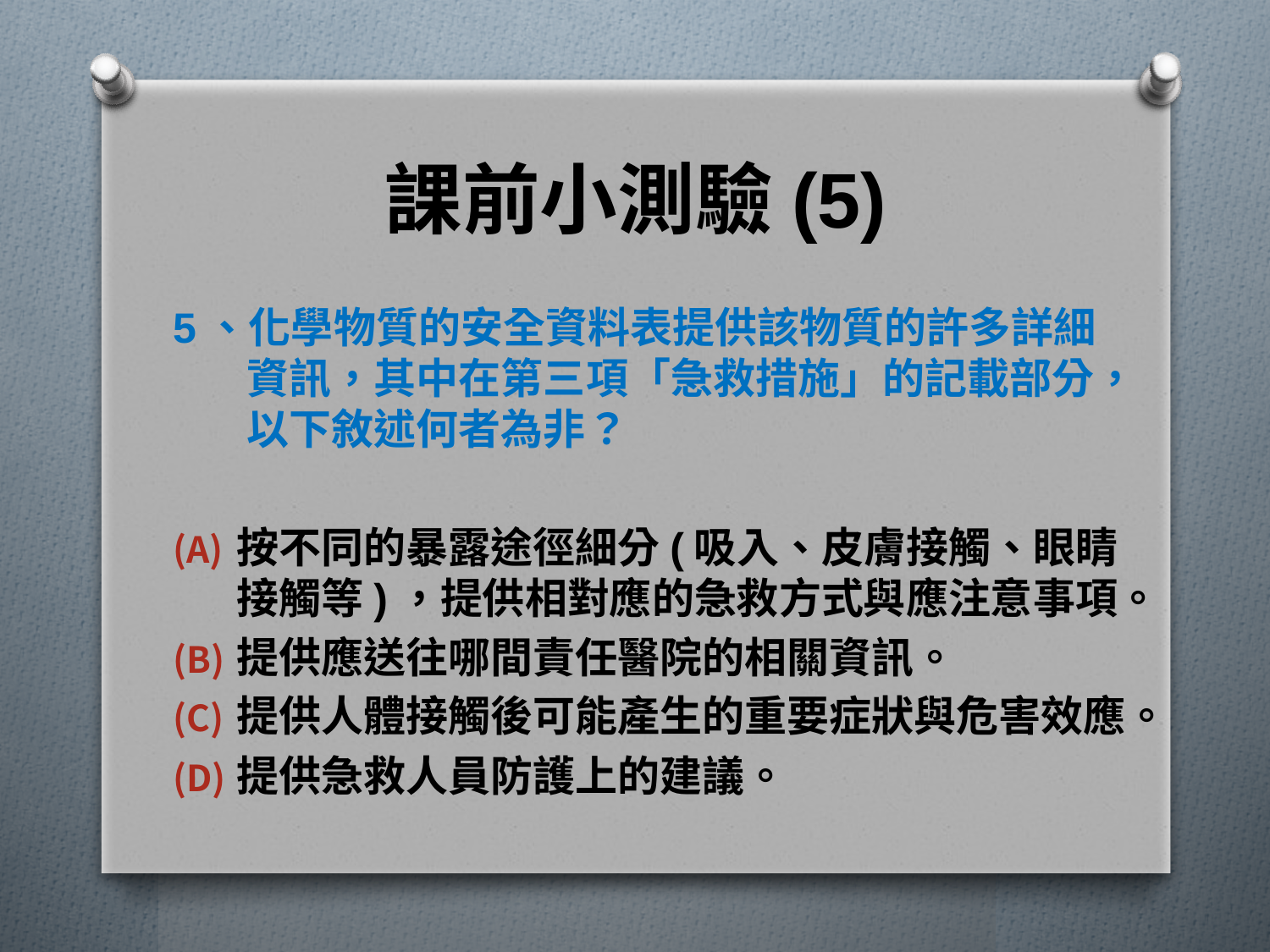

# 課前小測驗(5)
5、化學物質的安全資料表提供該物質的許多詳細資訊，其中在第三項「急救措施」的記載部分，以下敘述何者為非？

按不同的暴露途徑細分(吸入、皮膚接觸、眼睛接觸等)，提供相對應的急救方式與應注意事項。
提供應送往哪間責任醫院的相關資訊。
提供人體接觸後可能產生的重要症狀與危害效應。
提供急救人員防護上的建議。